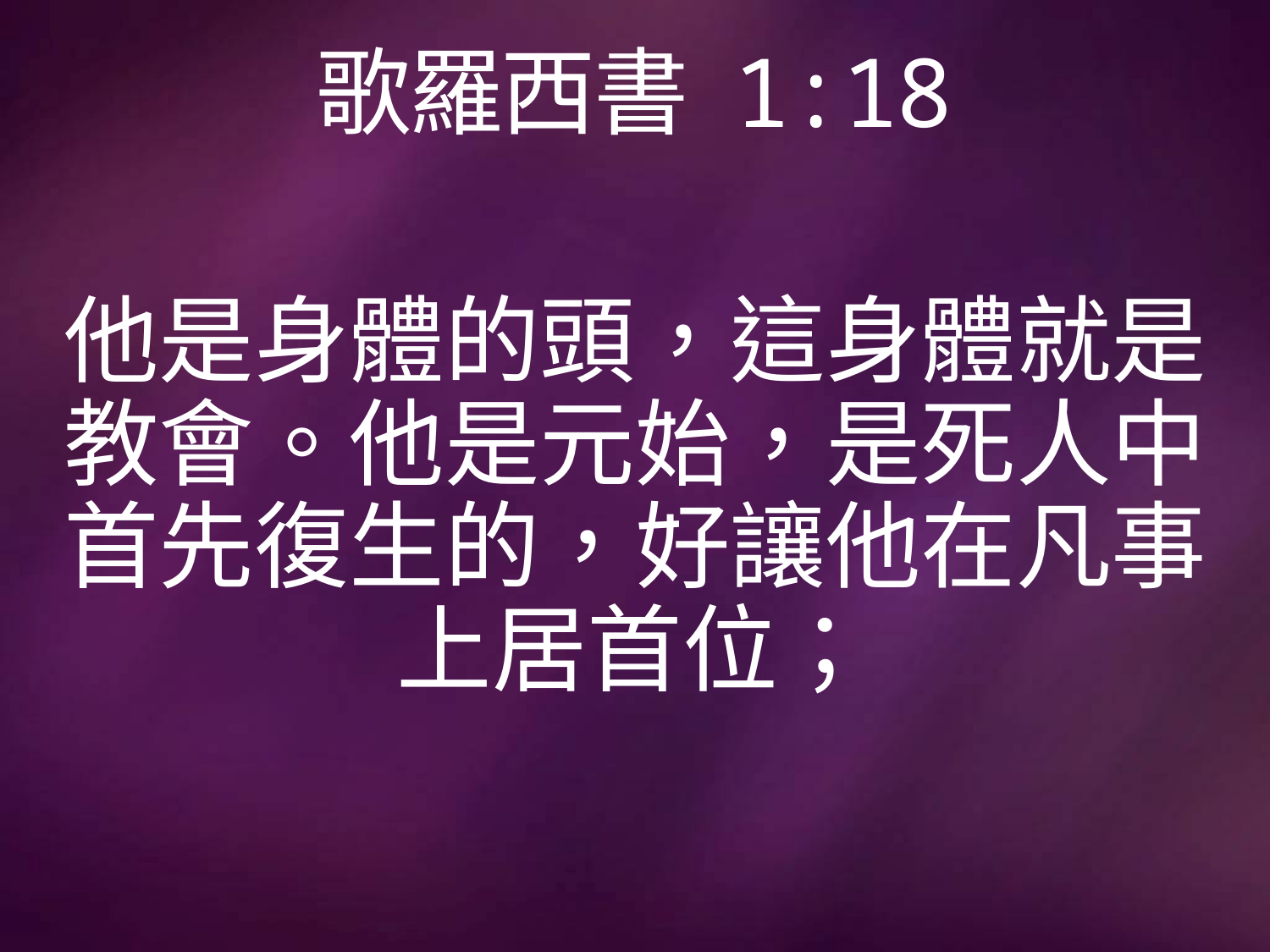

# 歌羅西書 1:18
他是身體的頭，這身體就是教會。他是元始，是死人中首先復生的，好讓他在凡事上居首位；